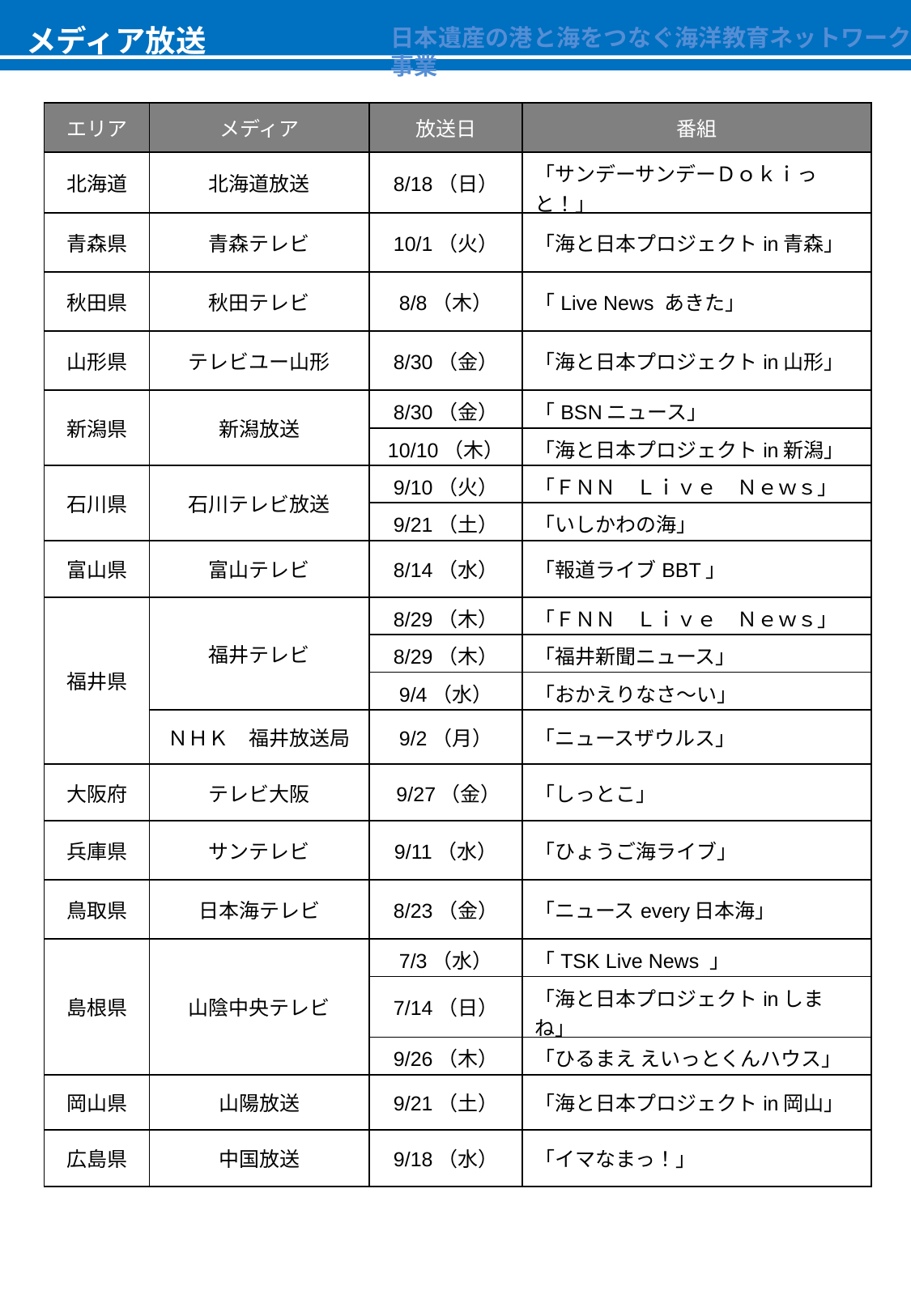

メディア放送
日本遺産の港と海をつなぐ海洋教育ネットワーク事業
| エリア | メディア | 放送日 | 番組 |
| --- | --- | --- | --- |
| 北海道 | 北海道放送 | 8/18（日） | 「サンデーサンデーＤｏｋｉっと！」 |
| 青森県 | 青森テレビ | 10/1（火） | 「海と日本プロジェクトin青森」 |
| 秋田県 | 秋田テレビ | 8/8（木） | 「Live News あきた」 |
| 山形県 | テレビユー山形 | 8/30（金） | 「海と日本プロジェクトin山形」 |
| 新潟県 | 新潟放送 | 8/30（金） | 「BSNニュース」 |
|  |  | 10/10（木） | 「海と日本プロジェクトin新潟」 |
| 石川県 | 石川テレビ放送 | 9/10（火） | 「ＦＮＮ　Ｌｉｖｅ　Ｎｅｗｓ」 |
|  |  | 9/21（土） | 「いしかわの海」 |
| 富山県 | 富山テレビ | 8/14（水） | 「報道ライブBBT」 |
| 福井県 | 福井テレビ | 8/29（木） | 「ＦＮＮ　Ｌｉｖｅ　Ｎｅｗｓ」 |
|  |  | 8/29（木） | 「福井新聞ニュース」 |
|  |  | 9/4（水） | 「おかえりなさ～い」 |
|  | ＮＨＫ　福井放送局 | 9/2（月） | 「ニュースザウルス」 |
| 大阪府 | テレビ大阪 | 9/27（金） | 「しっとこ」 |
| 兵庫県 | サンテレビ | 9/11（水） | 「ひょうご海ライブ」 |
| 鳥取県 | 日本海テレビ | 8/23（金） | 「ニュースevery日本海」 |
| 島根県 | 山陰中央テレビ | 7/3（水） | 「TSK Live News 」 |
|  |  | 7/14（日） | 「海と日本プロジェクトinしまね」 |
|  |  | 9/26（木） | 「ひるまえ えいっとくんハウス」 |
| 岡山県 | 山陽放送 | 9/21（土） | 「海と日本プロジェクトin岡山」 |
| 広島県 | 中国放送 | 9/18（水） | 「イマなまっ！」 |